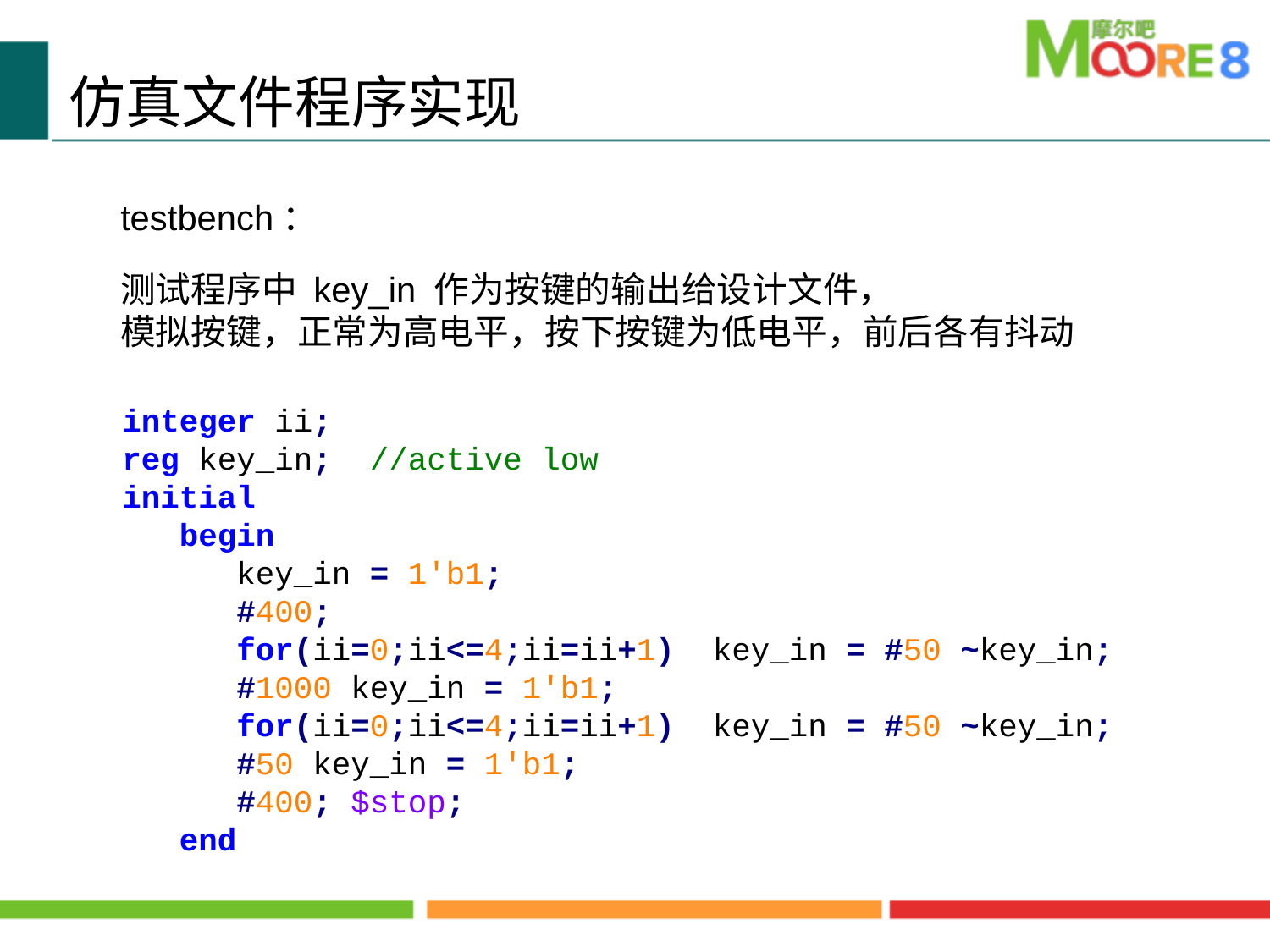

仿真文件程序实现
testbench：

测试程序中 key_in 作为按键的输出给设计文件，
模拟按键，正常为高电平，按下按键为低电平，前后各有抖动
integer ii;
reg key_in;  //active low
initial
   begin
      key_in = 1'b1;
      #400;
      for(ii=0;ii<=4;ii=ii+1)  key_in = #50 ~key_in;
      #1000 key_in = 1'b1;
      for(ii=0;ii<=4;ii=ii+1)  key_in = #50 ~key_in;
      #50 key_in = 1'b1;
      #400; $stop;
   end